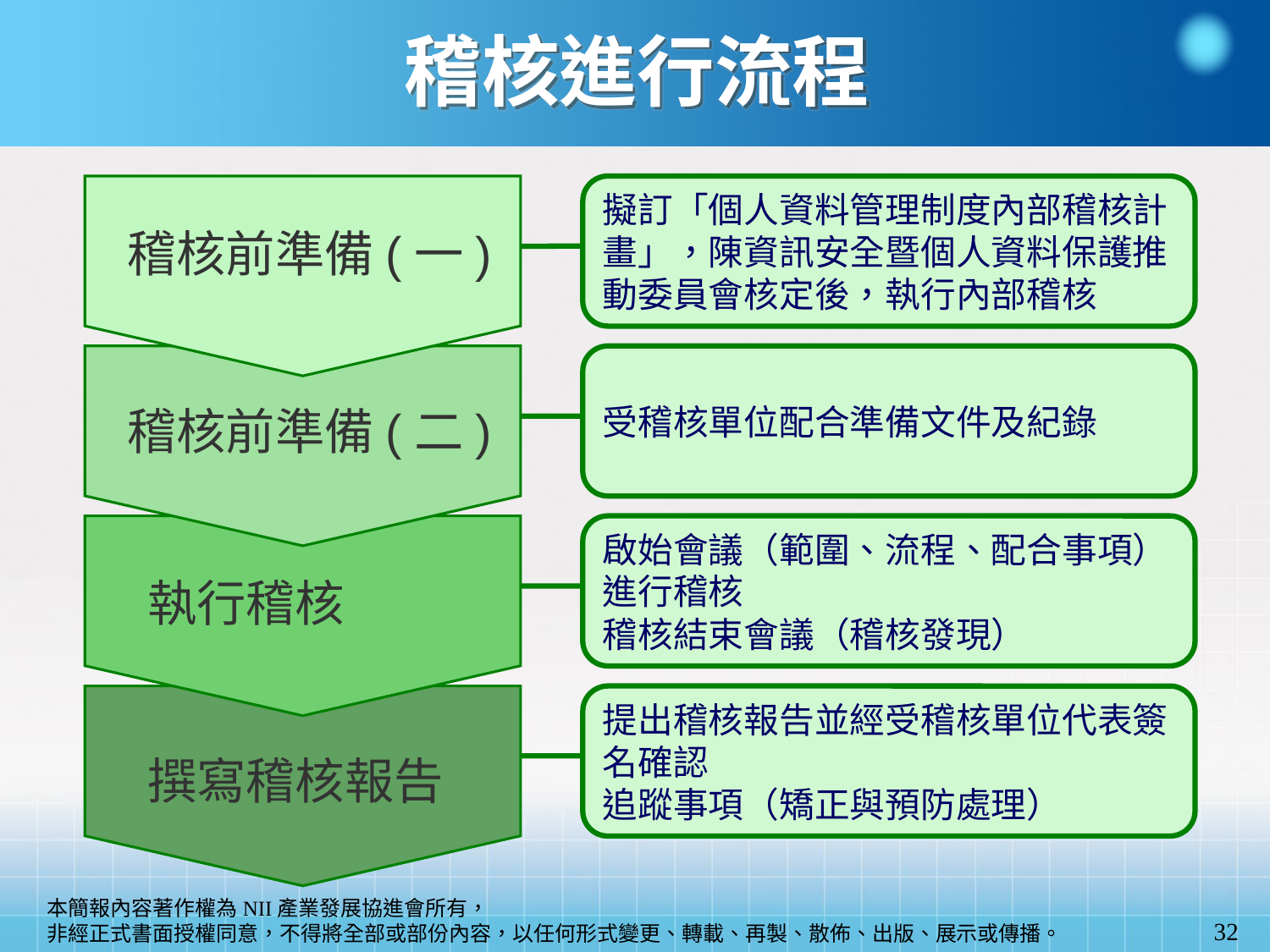

稽核進行流程

擬訂「個人資料管理制度內部稽核計畫」，陳資訊安全暨個人資料保護推動委員會核定後，執行內部稽核

受稽核單位配合準備文件及紀錄

啟始會議（範圍、流程、配合事項）
進行稽核
稽核結束會議（稽核發現）

提出稽核報告並經受稽核單位代表簽名確認
追蹤事項（矯正與預防處理）

稽核前準備(一)
稽核前準備(二)
執行稽核
撰寫稽核報告
32